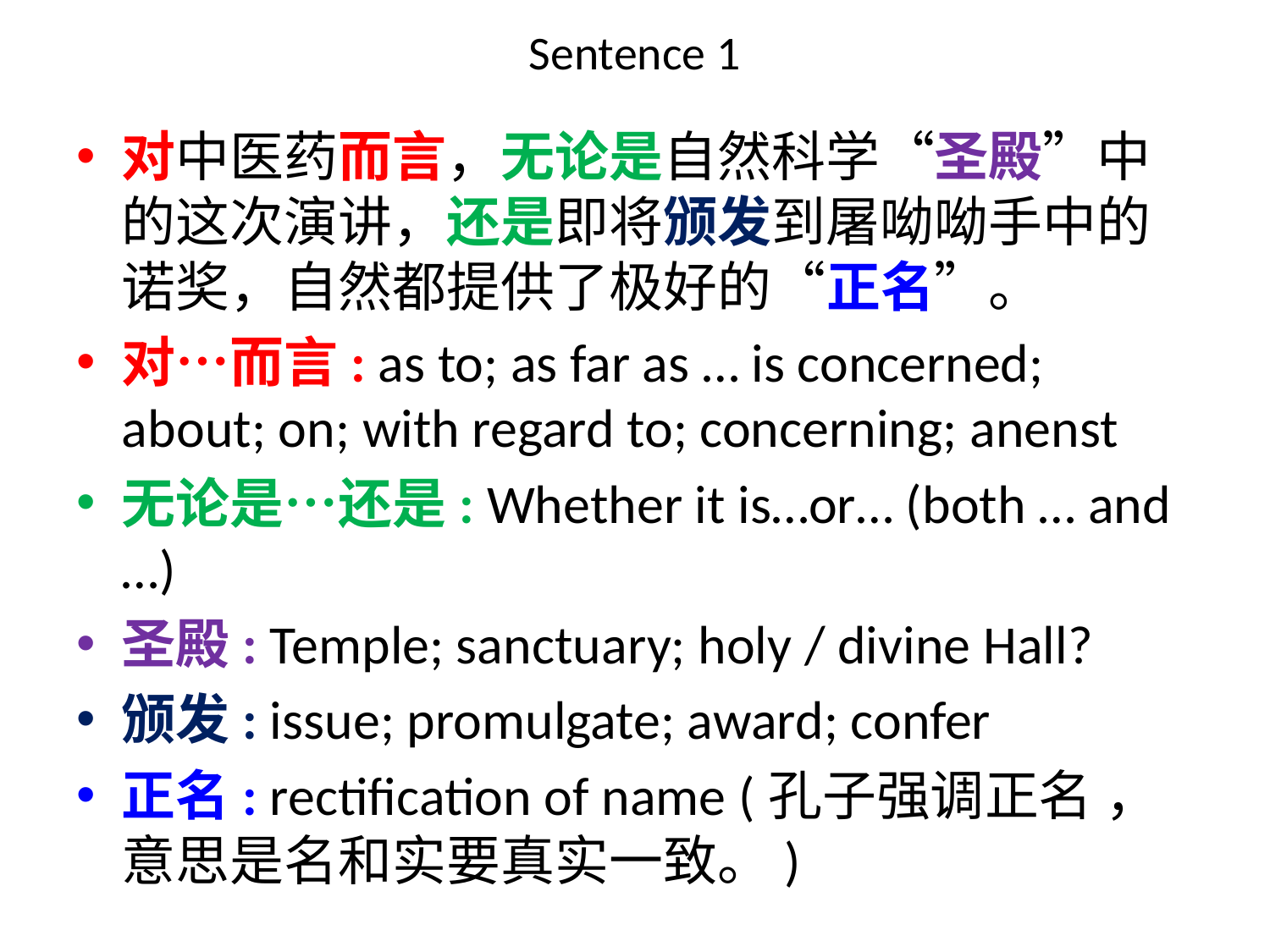

# Sentence 1
对中医药而言，无论是自然科学“圣殿”中的这次演讲，还是即将颁发到屠呦呦手中的诺奖，自然都提供了极好的“正名”。
对…而言: as to; as far as … is concerned; about; on; with regard to; concerning; anenst
无论是…还是: Whether it is…or… (both … and …)
圣殿: Temple; sanctuary; holy / divine Hall?
颁发: issue; promulgate; award; confer
正名: rectification of name (孔子强调正名 ，意思是名和实要真实一致。)